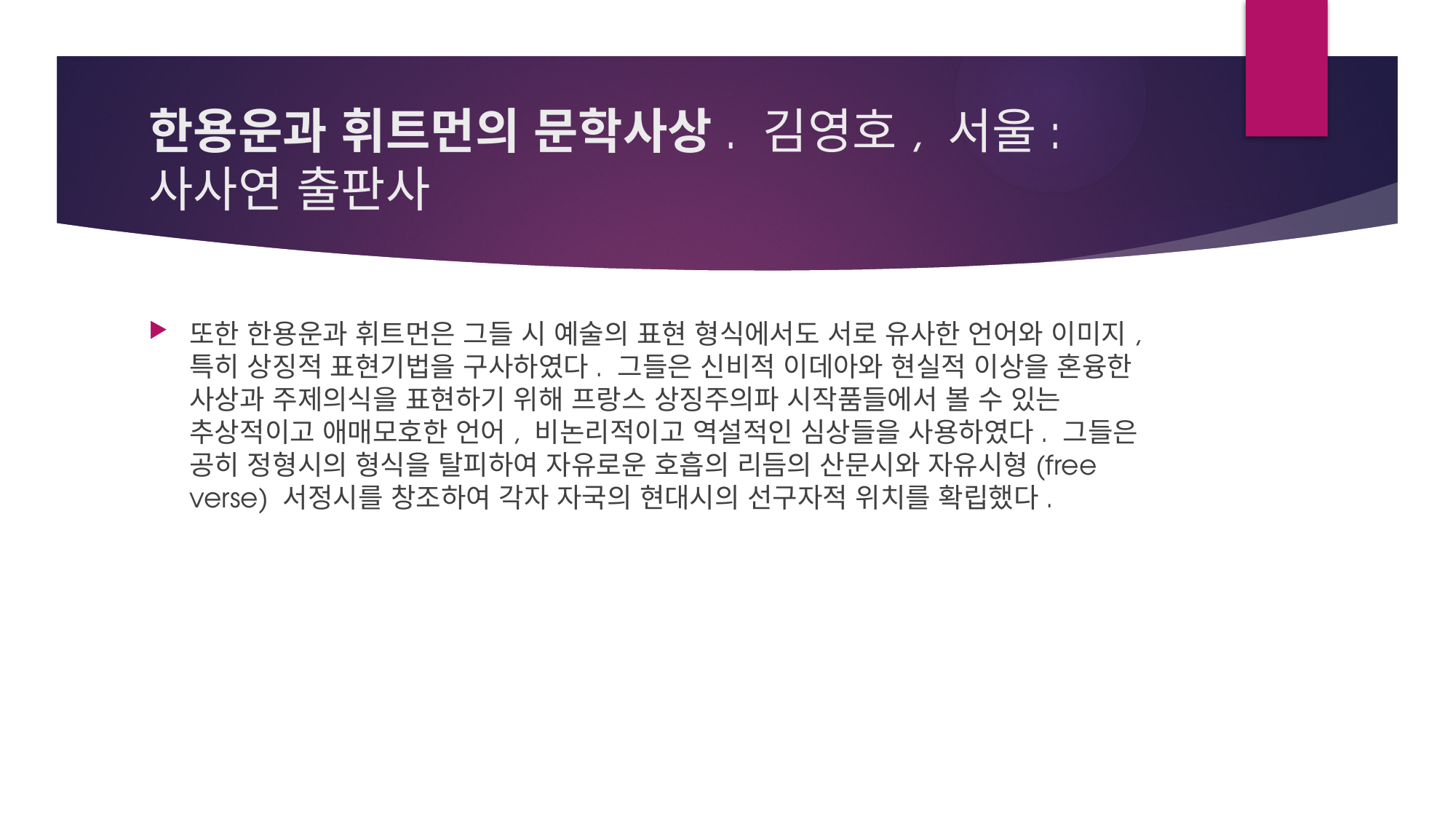

# 한용운과 휘트먼의 문학사상. 김영호, 서울: 사사연 출판사
또한 한용운과 휘트먼은 그들 시 예술의 표현 형식에서도 서로 유사한 언어와 이미지, 특히 상징적 표현기법을 구사하였다. 그들은 신비적 이데아와 현실적 이상을 혼융한 사상과 주제의식을 표현하기 위해 프랑스 상징주의파 시작품들에서 볼 수 있는 추상적이고 애매모호한 언어, 비논리적이고 역설적인 심상들을 사용하였다. 그들은 공히 정형시의 형식을 탈피하여 자유로운 호흡의 리듬의 산문시와 자유시형(free verse) 서정시를 창조하여 각자 자국의 현대시의 선구자적 위치를 확립했다.